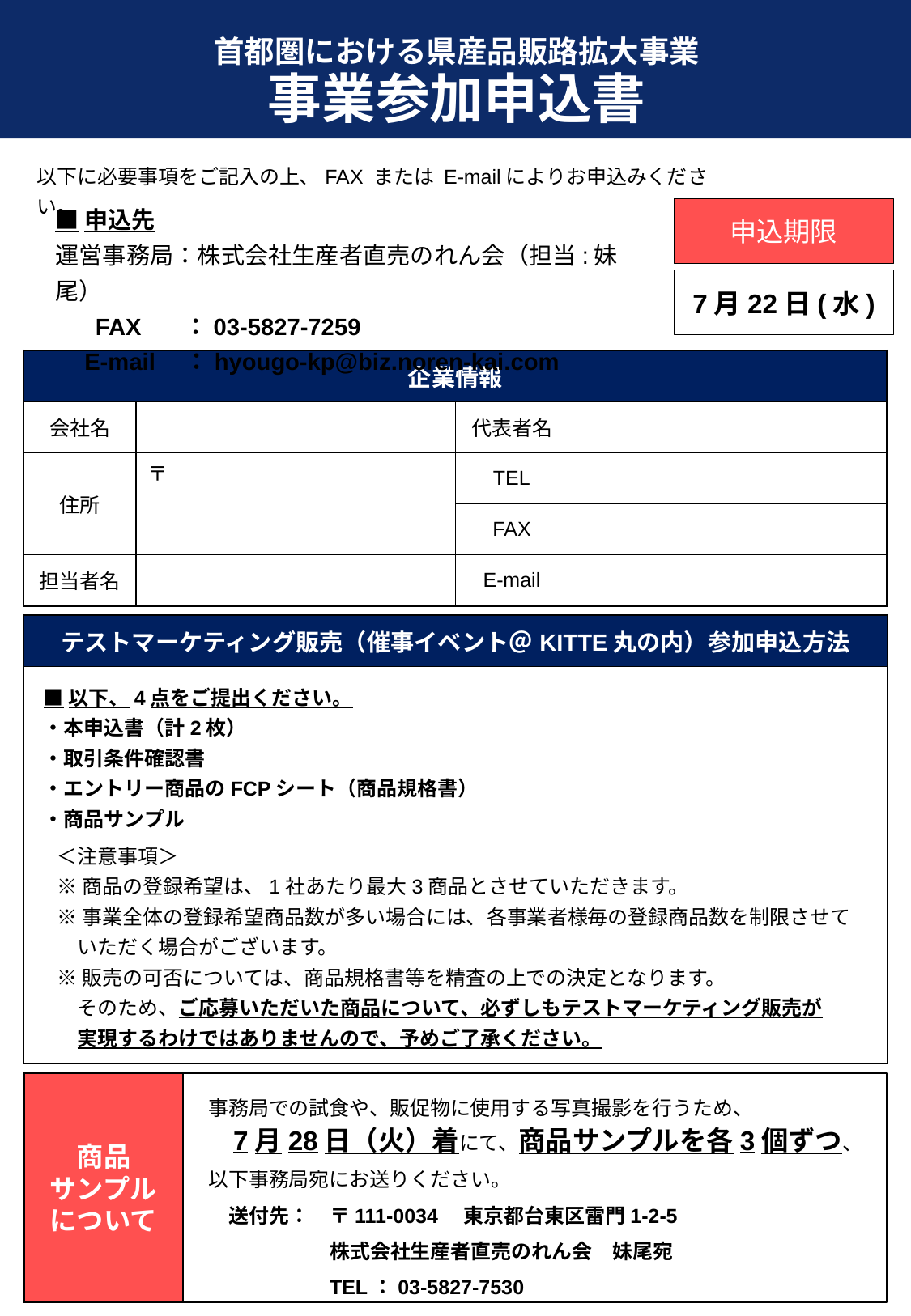

首都圏における県産品販路拡大事業
事業参加申込書
以下に必要事項をご記入の上、FAX または E-mailによりお申込みください。
■申込先
運営事務局：株式会社生産者直売のれん会（担当:妹尾）
　  FAX  　：03-5827-7259
　E-mail　：hyougo-kp@biz.noren-kai.com
申込期限
7月22日(水)
| 企業情報 |  |  |  |
| --- | --- | --- | --- |
| 会社名 |  | 代表者名 |  |
| 住所 |  | TEL |  |
|  |  | FAX |  |
| 担当者名 |  | E-mail |  |
〒

| テストマーケティング販売（催事イベント＠KITTE丸の内）参加申込方法 |
| --- |
|  |
■以下、4点をご提出ください。
・本申込書（計2枚）
・取引条件確認書
・エントリー商品のFCPシート（商品規格書）
・商品サンプル
＜注意事項＞
※商品の登録希望は、1社あたり最大3商品とさせていただきます。
※事業全体の登録希望商品数が多い場合には、各事業者様毎の登録商品数を制限させて
　いただく場合がございます。
※販売の可否については、商品規格書等を精査の上での決定となります。
　そのため、ご応募いただいた商品について、必ずしもテストマーケティング販売が
　実現するわけではありませんので、予めご了承ください。
商品
サンプル
について
商品
サンプル
事務局での試食や、販促物に使用する写真撮影を行うため、
　7月28日（火）着にて、商品サンプルを各3個ずつ、
以下事務局宛にお送りください。
　送付先：　〒111-0034　東京都台東区雷門1-2-5
	株式会社生産者直売のれん会　妹尾宛
	TEL：03-5827-7530